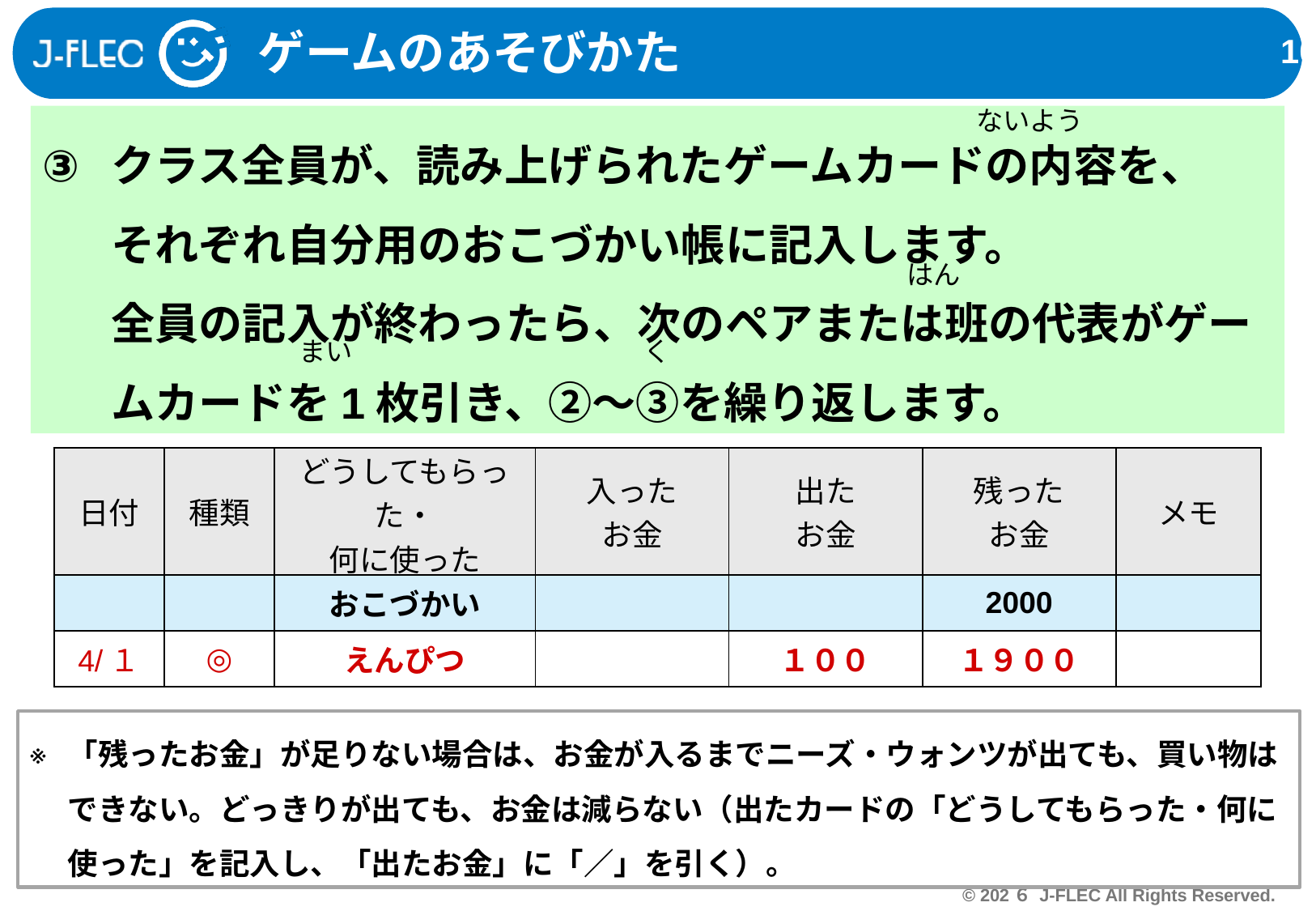

ゲームのあそびかた
ないよう
クラス全員が、読み上げられたゲームカードの内容を、
それぞれ自分用のおこづかい帳に記入します。
全員の記入が終わったら、次のペアまたは班の代表がゲームカードを1枚引き、②～③を繰り返します。
はん
まい
く
| 日付 | 種類 | どうしてもらった・ 何に使った | 入った お金 | 出た お金 | 残った お金 | メモ |
| --- | --- | --- | --- | --- | --- | --- |
|  |  | おこづかい |  |  | 2000 |  |
| 4/１ | ◎ | えんぴつ |  | １００ | １９００ |  |
「残ったお金」が足りない場合は、お金が入るまでニーズ・ウォンツが出ても、買い物は
できない。どっきりが出ても、お金は減らない（出たカードの「どうしてもらった・何に使った」を記入し、「出たお金」に「／」を引く）。